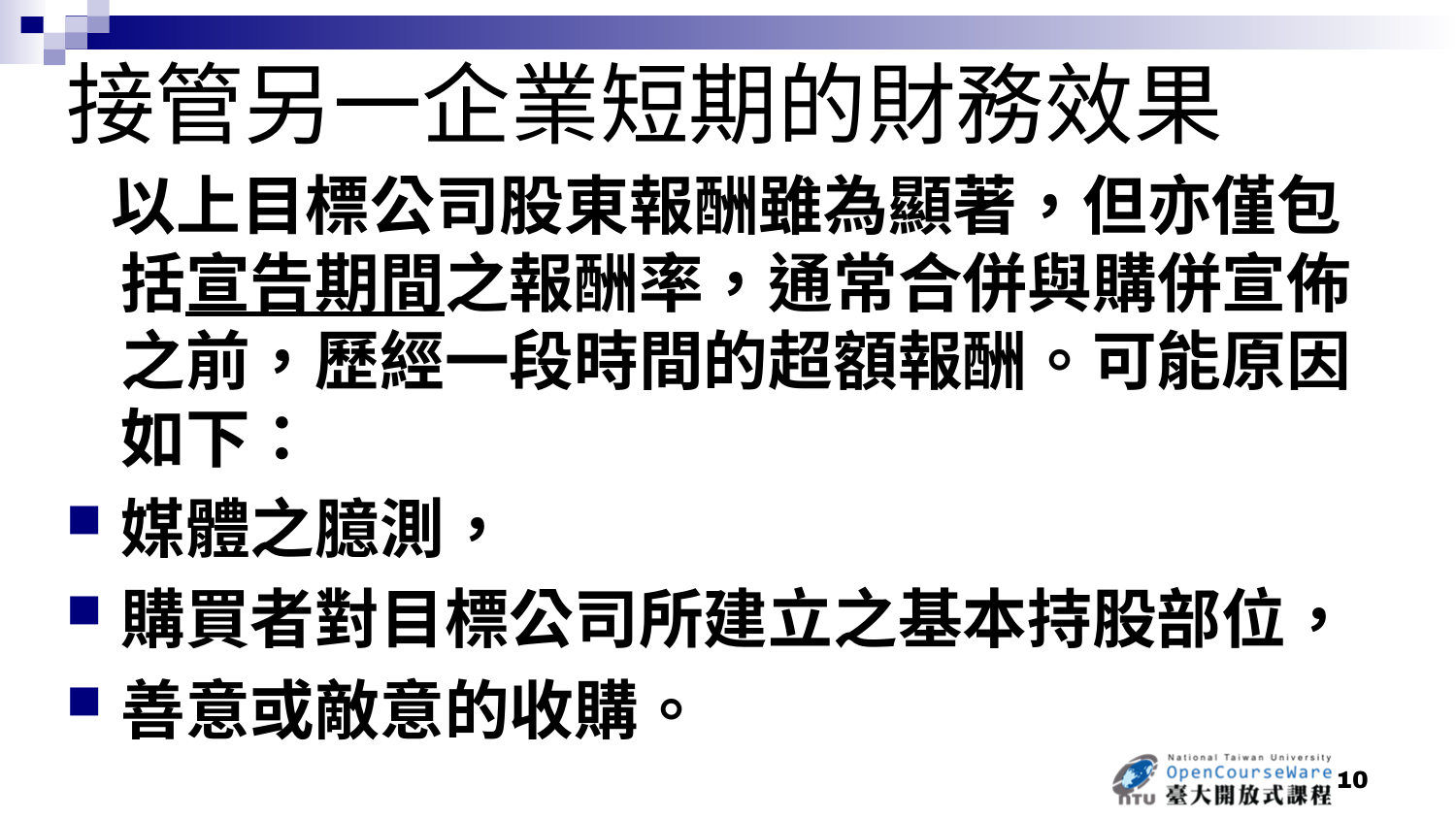

# 接管另一企業短期的財務效果
  以上目標公司股東報酬雖為顯著，但亦僅包括宣告期間之報酬率，通常合併與購併宣佈之前，歷經一段時間的超額報酬。可能原因如下：
媒體之臆測，
購買者對目標公司所建立之基本持股部位，
善意或敵意的收購。
10